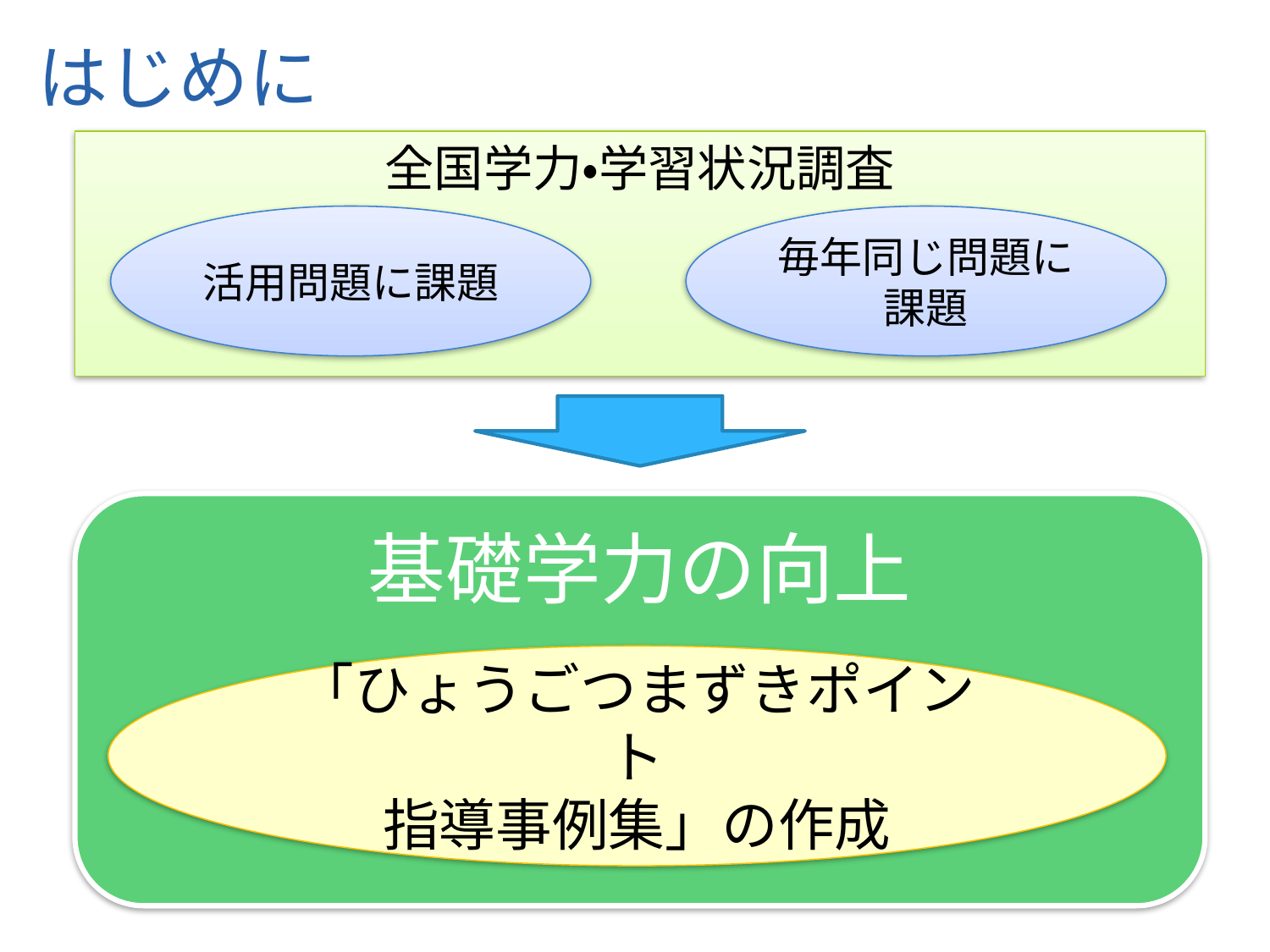

# はじめに
全国学力・学習状況調査
活用問題に課題
毎年同じ問題に課題

基礎学力の向上
「ひょうごつまずきポイント
指導事例集」の作成